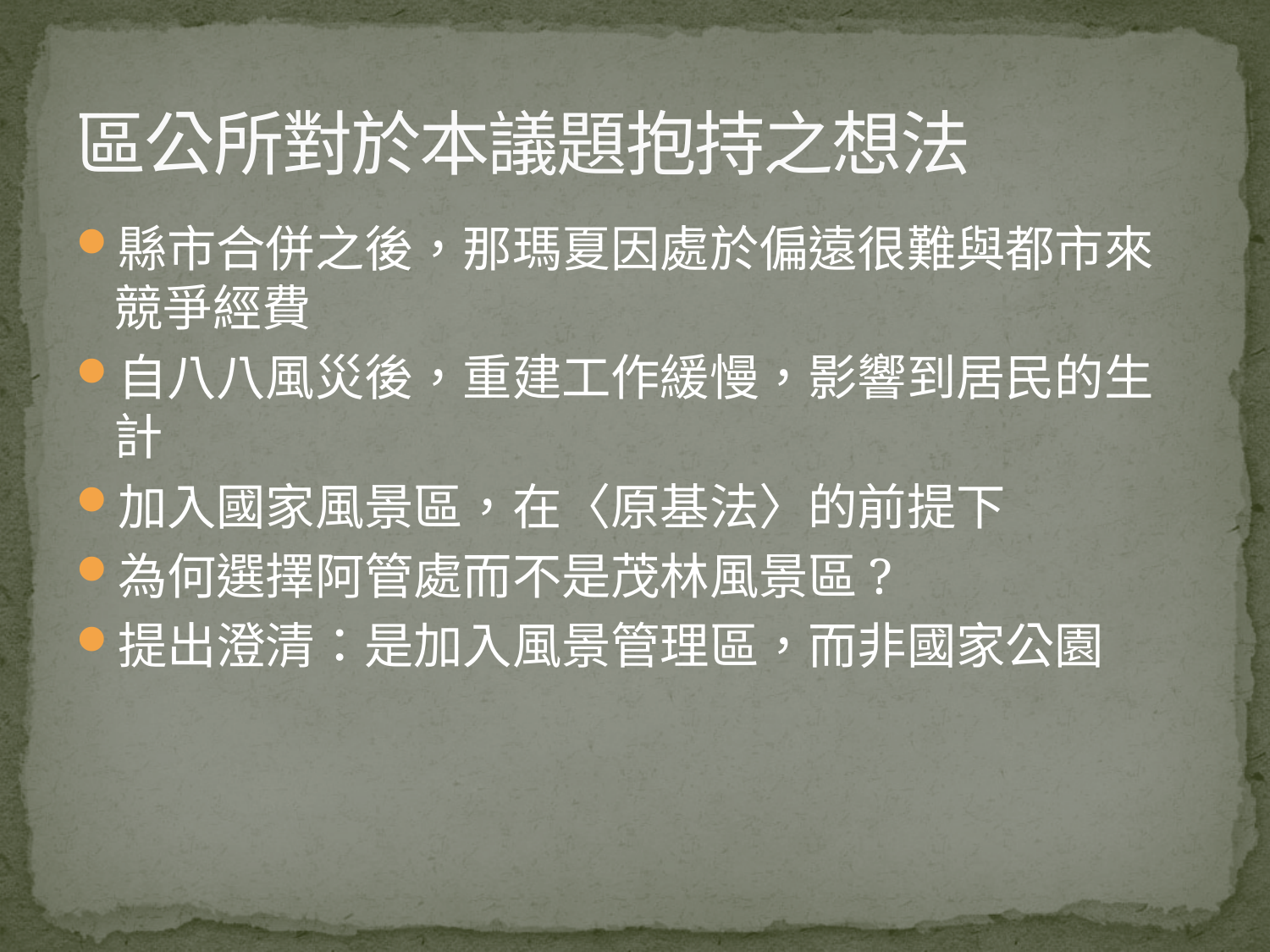

# 區公所對於本議題抱持之想法
縣市合併之後，那瑪夏因處於偏遠很難與都市來競爭經費
自八八風災後，重建工作緩慢，影響到居民的生計
加入國家風景區，在〈原基法〉的前提下
為何選擇阿管處而不是茂林風景區?
提出澄清：是加入風景管理區，而非國家公園